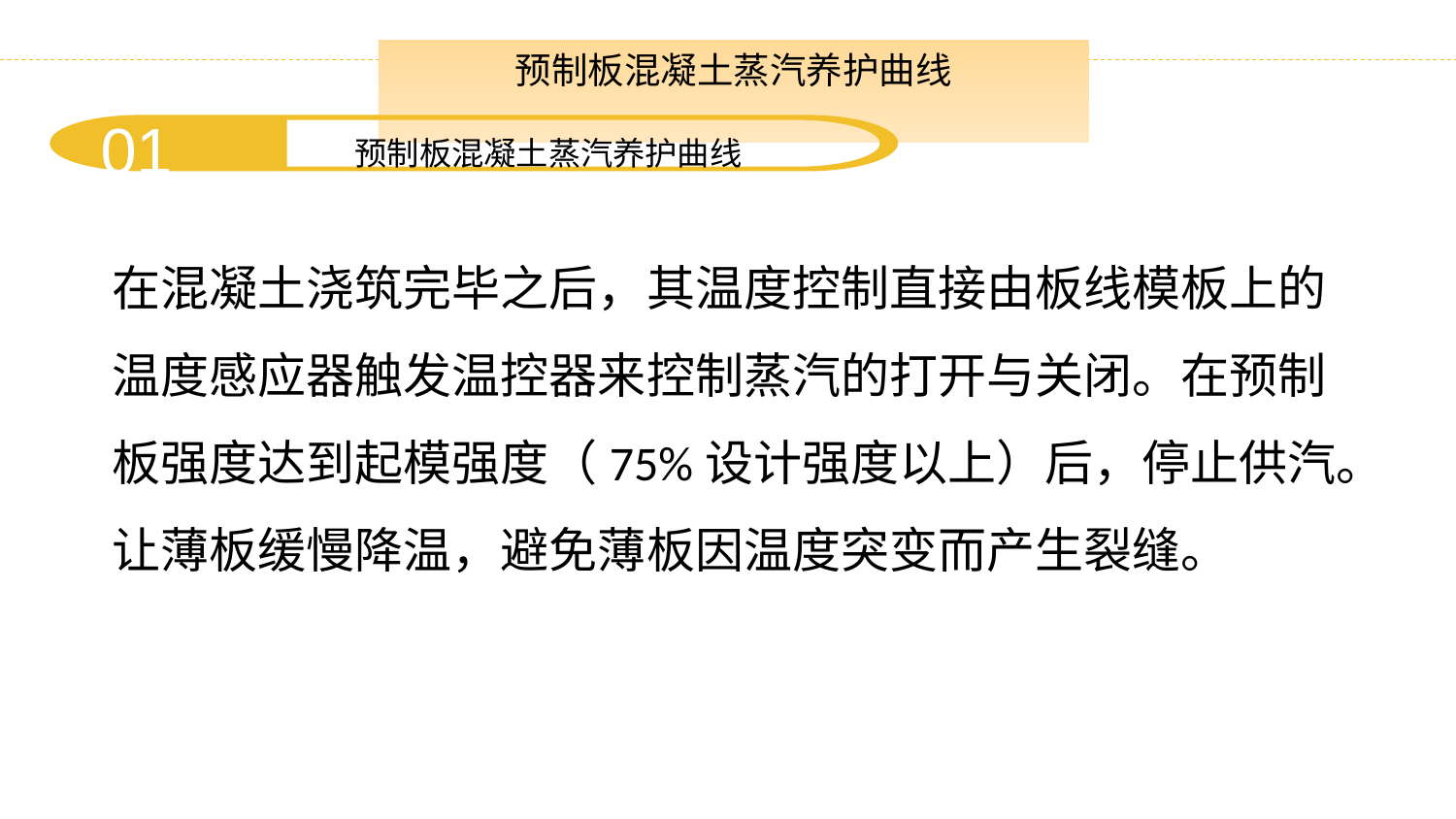

预制板混凝土蒸汽养护曲线

01

预制板混凝土蒸汽养护曲线

在混凝土浇筑完毕之后，其温度控制直接由板线模板上的温度感应器触发温控器来控制蒸汽的打开与关闭。在预制板强度达到起模强度（75%设计强度以上）后，停止供汽。让薄板缓慢降温，避免薄板因温度突变而产生裂缝。